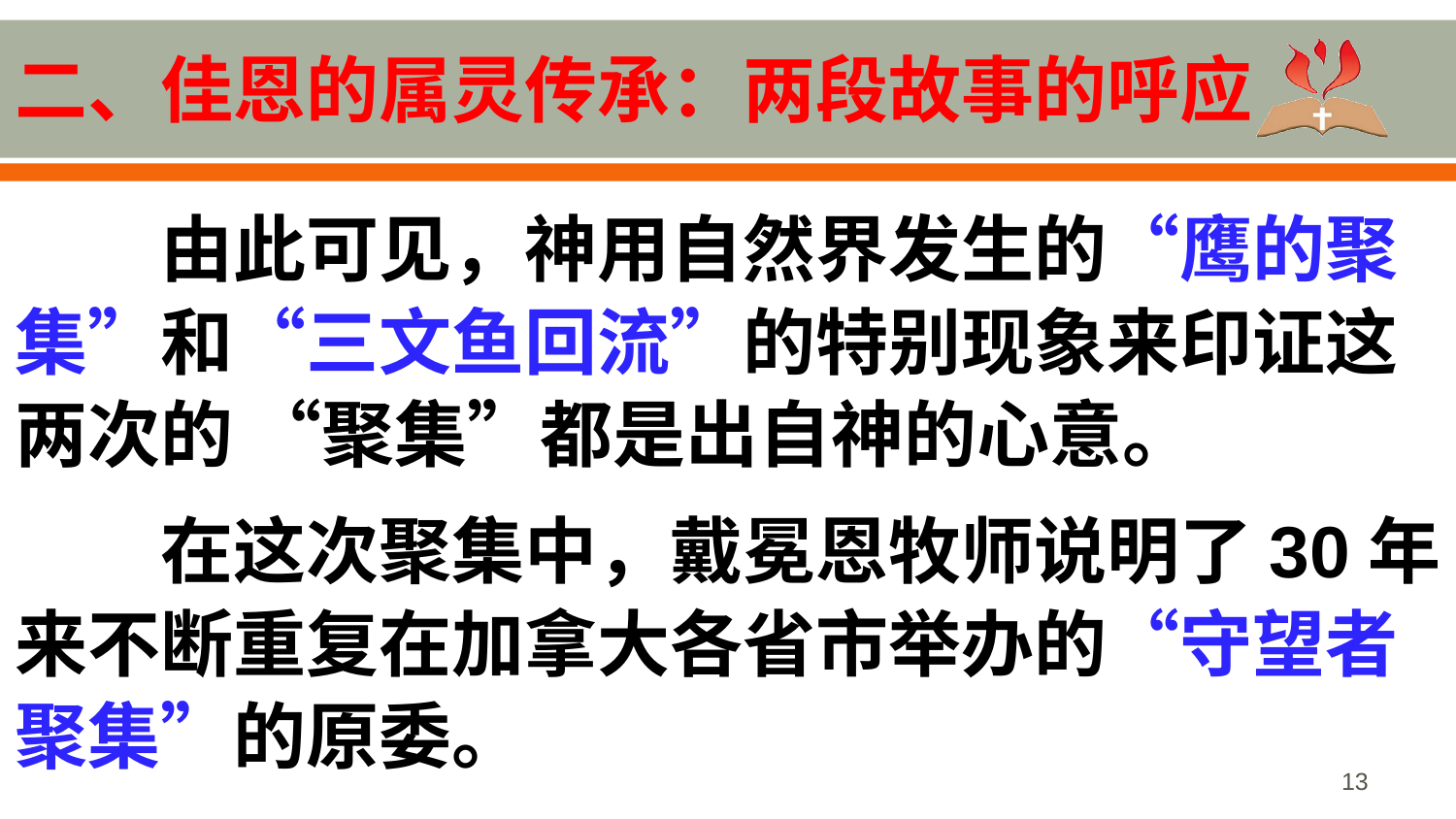

# 二、佳恩的属灵传承：两段故事的呼应
由此可见，神用自然界发生的“鹰的聚集”和“三文鱼回流”的特别现象来印证这两次的 “聚集”都是出自神的心意。
在这次聚集中，戴冕恩牧师说明了30年来不断重复在加拿大各省市举办的“守望者聚集”的原委。

13